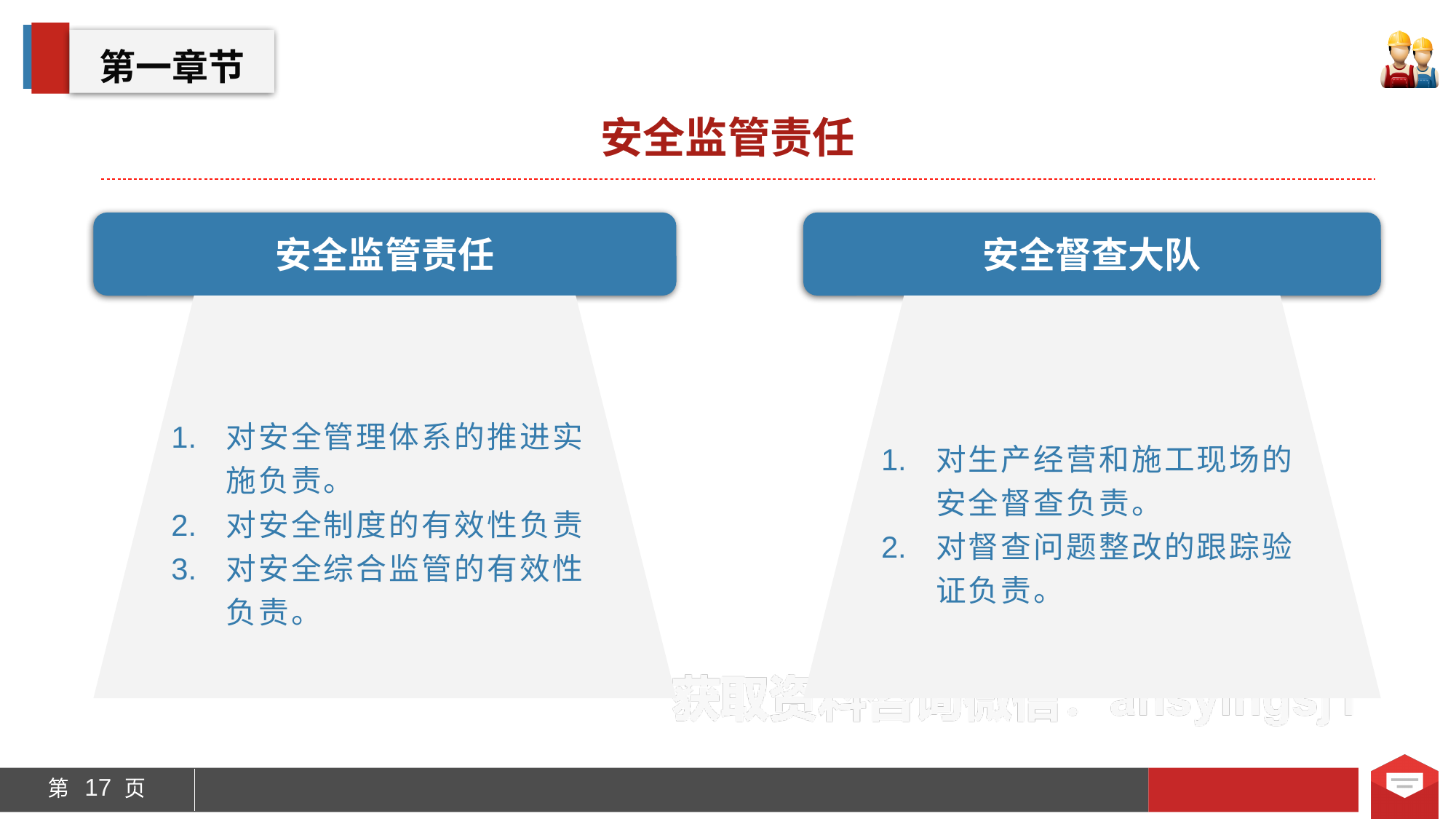

第一章节
安全监管责任
安全监管责任
安全督查大队
对安全管理体系的推进实施负责。
对安全制度的有效性负责
对安全综合监管的有效性负责。
对生产经营和施工现场的安全督查负责。
对督查问题整改的跟踪验证负责。